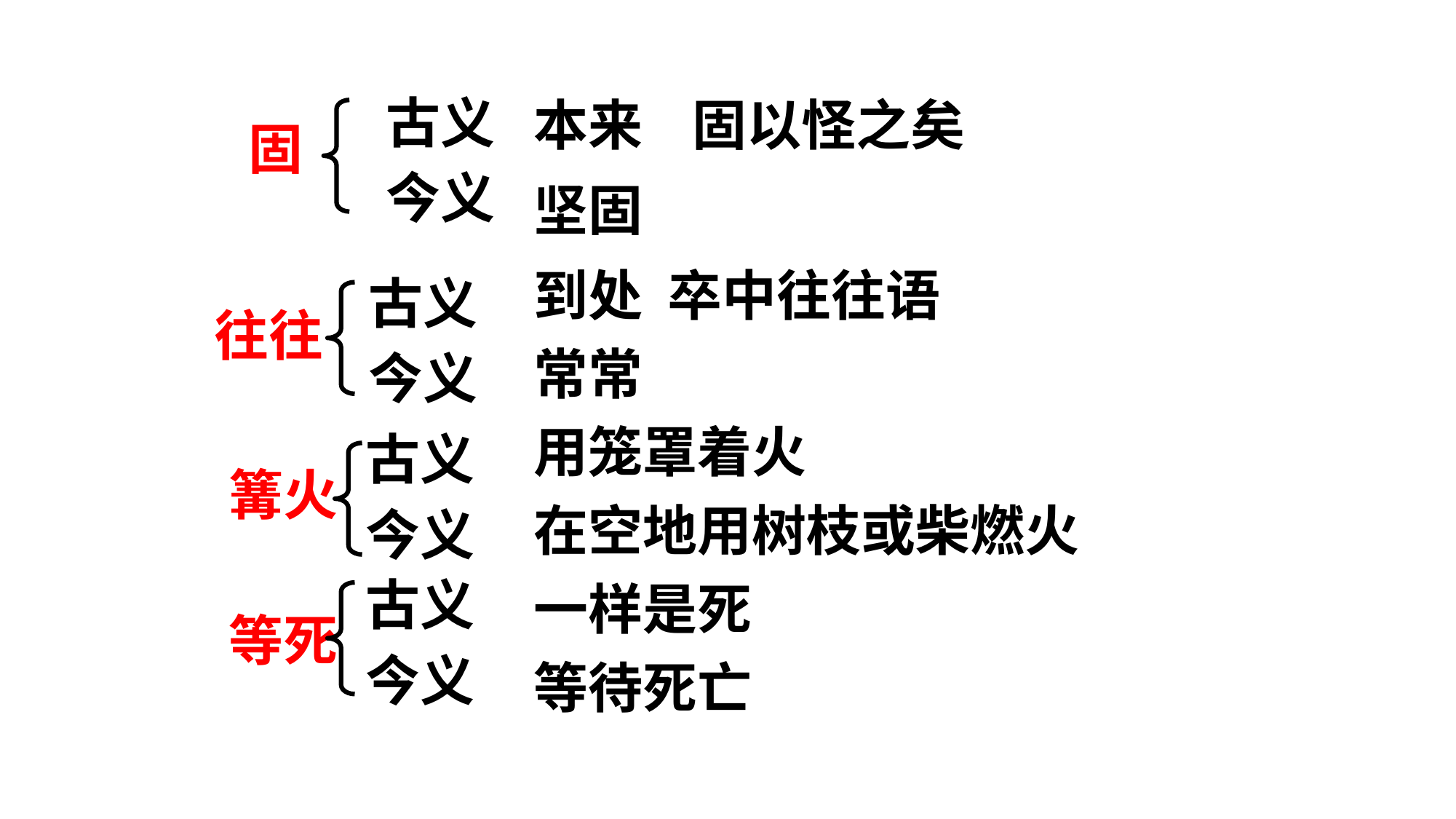

本来    固以怪之矣
坚固
到处  卒中往往语
常常
用笼罩着火
在空地用树枝或柴燃火
一样是死
等待死亡
古义
今义

固
古义
今义

往往
古义
今义

篝火
古义
今义

等死